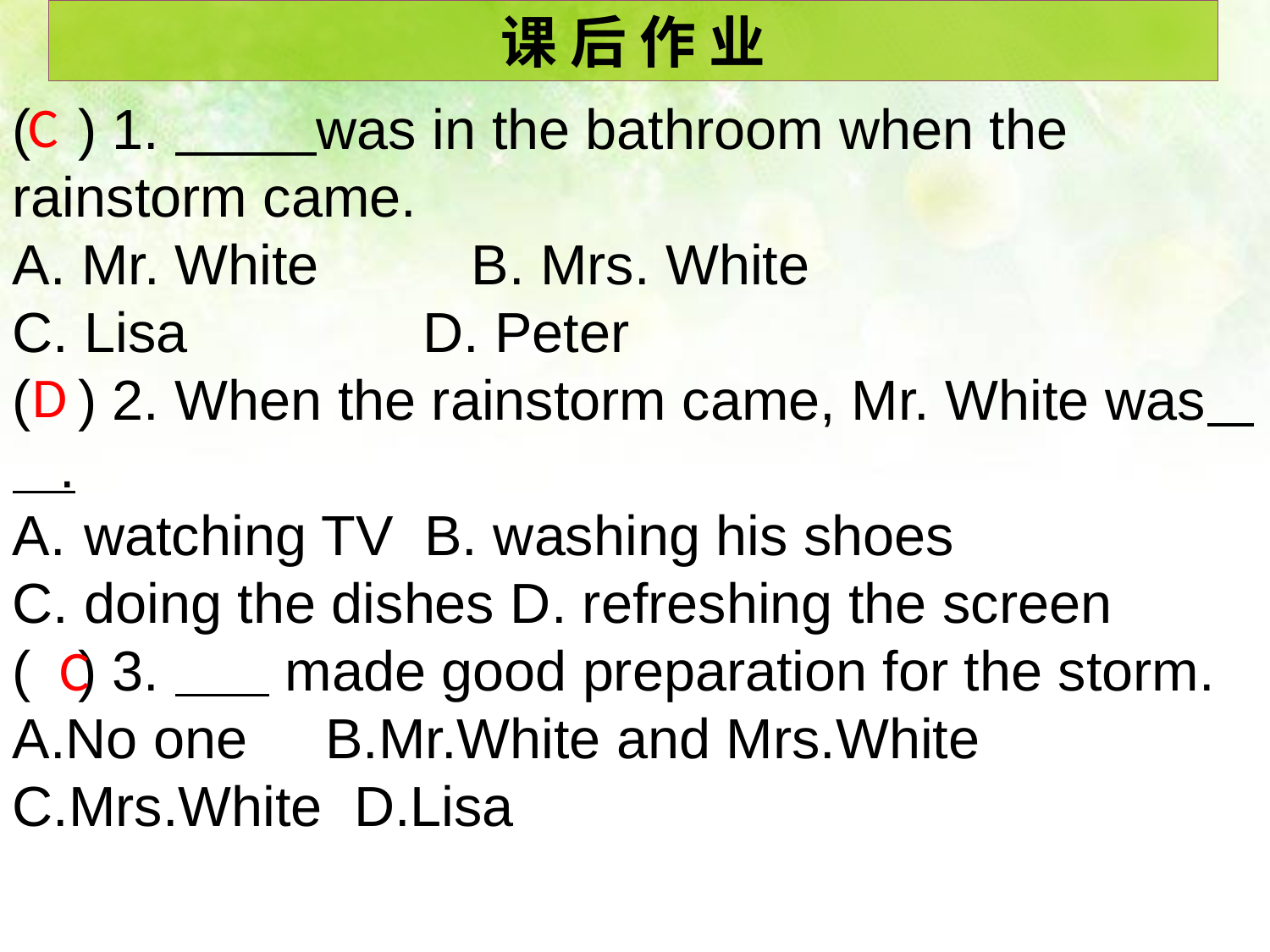

课 后 作 业
C
(   ) 1.          was in the bathroom when the rainstorm came.
A. Mr. White	     B. Mrs. White
C. Lisa	          D. Peter
(   ) 2. When the rainstorm came, Mr. White was       .
watching TV  B. washing his shoes
C. doing the dishes D. refreshing the screen
(   ) 3.        made good preparation for the storm.
A.No one     B.Mr.White and Mrs.White
C.Mrs.White  D.Lisa
D
C